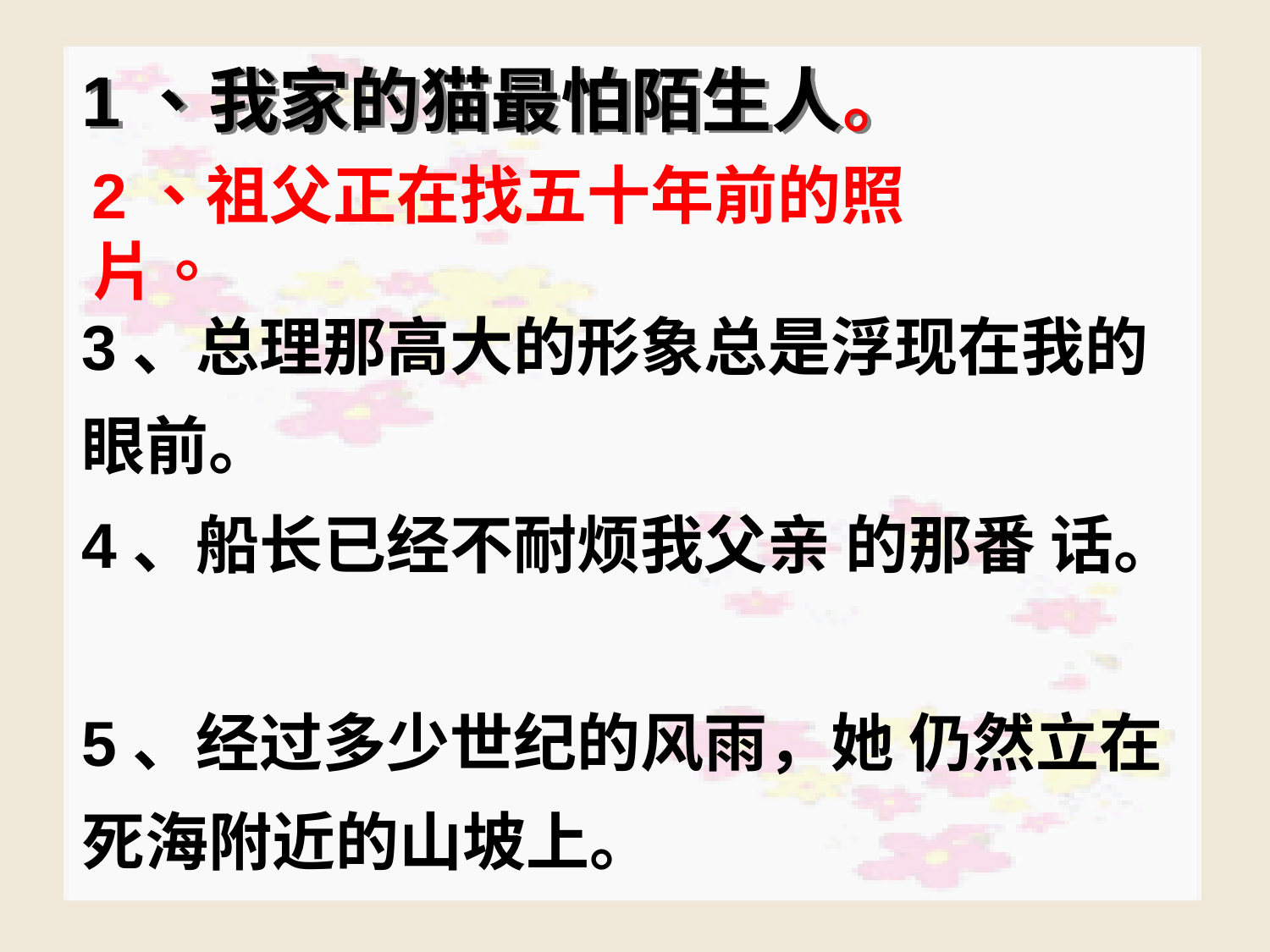

1、我家的猫最怕陌生人。
2、祖父正在找五十年前的照片。
3、总理那高大的形象总是浮现在我的眼前。
4、船长已经不耐烦我父亲 的那番 话。
5、经过多少世纪的风雨，她 仍然立在死海附近的山坡上。